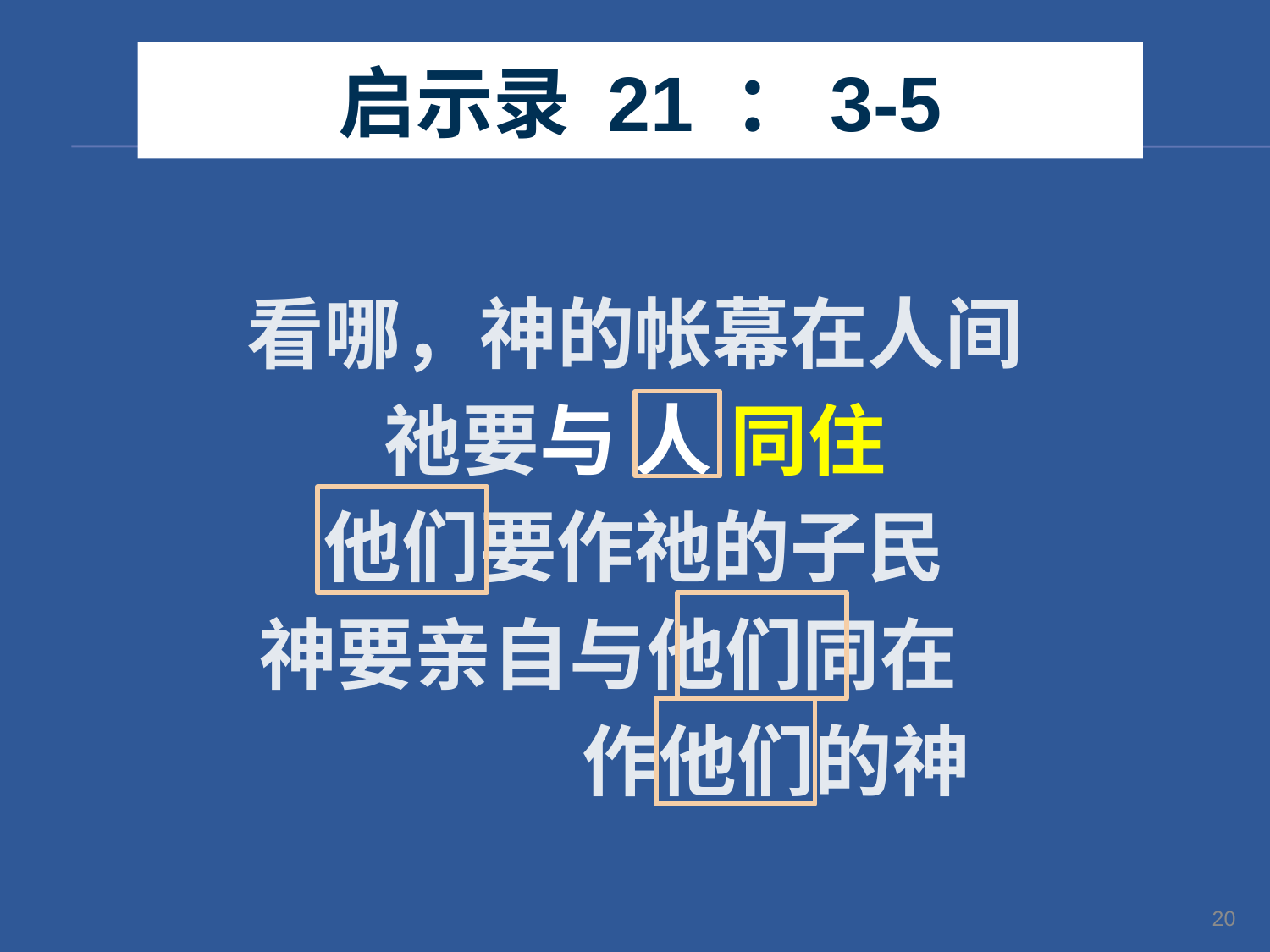

# 启示录 21 ：3-5
看哪，神的帐幕在人间
祂要与 人 同住
他们要作祂的子民
神要亲自与他们同在
               作他们的神

20